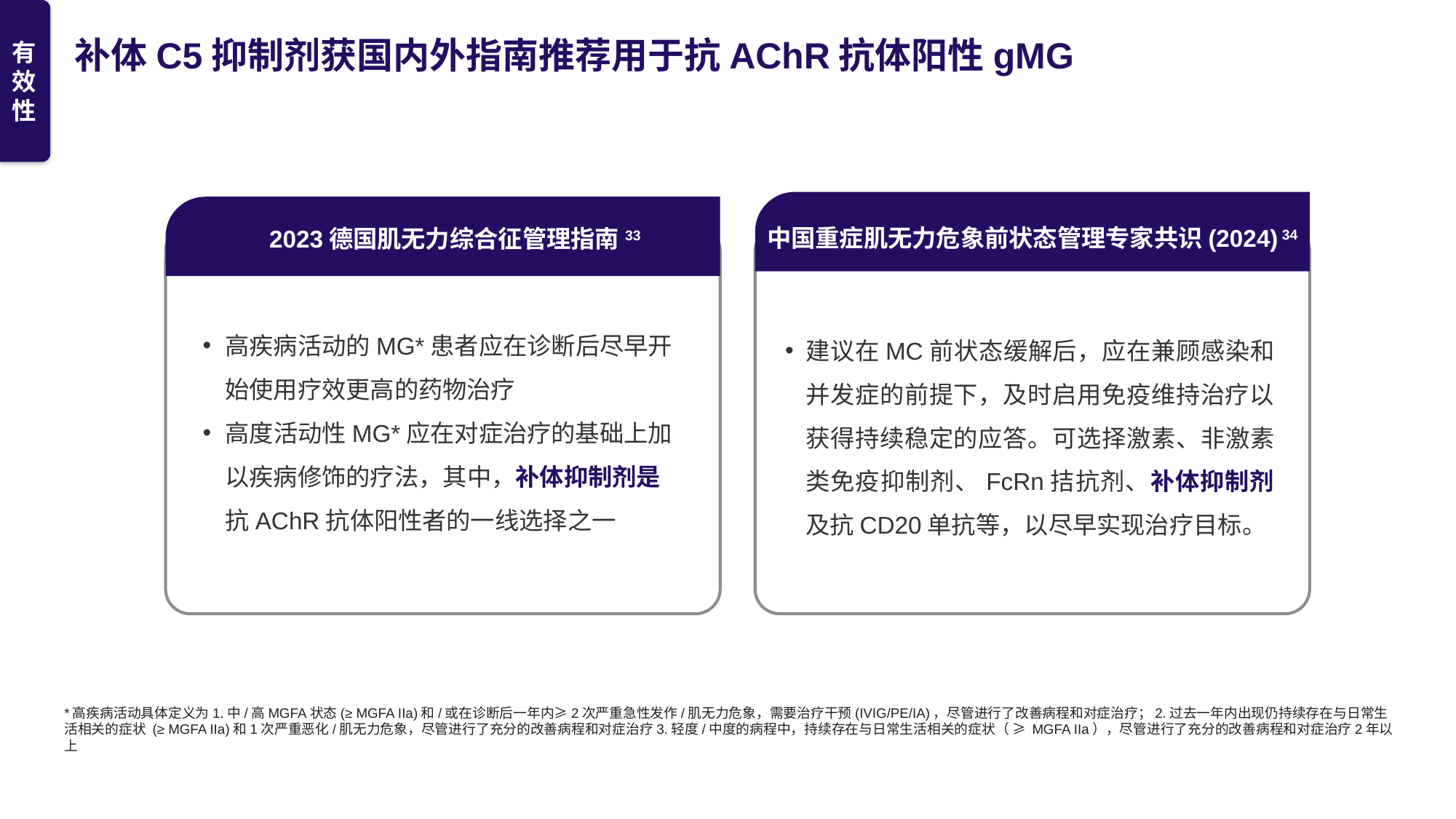

# 补体C5抑制剂获国内外指南推荐用于抗AChR抗体阳性gMG
有效性

中国重症肌无力危象前状态管理专家共识(2024) 34
2023德国肌无力综合征管理指南33

高疾病活动的MG*患者应在诊断后尽早开始使用疗效更高的药物治疗
高度活动性MG*应在对症治疗的基础上加以疾病修饰的疗法，其中，补体抑制剂是抗AChR抗体阳性者的一线选择之一
建议在MC前状态缓解后，应在兼顾感染和并发症的前提下，及时启用免疫维持治疗以获得持续稳定的应答。可选择激素、非激素类免疫抑制剂、FcRn拮抗剂、补体抑制剂及抗CD20单抗等，以尽早实现治疗目标。
*高疾病活动具体定义为1.中/高MGFA状态(≥ MGFA IIa)和/或在诊断后一年内≥2次严重急性发作/肌无力危象，需要治疗干预(IVIG/PE/IA)，尽管进行了改善病程和对症治疗；2.过去一年内出现仍持续存在与日常生活相关的症状 (≥ MGFA IIa)和1次严重恶化/肌无力危象，尽管进行了充分的改善病程和对症治疗3.轻度/中度的病程中，持续存在与日常生活相关的症状（ ≥ MGFA IIa），尽管进行了充分的改善病程和对症治疗2年以上